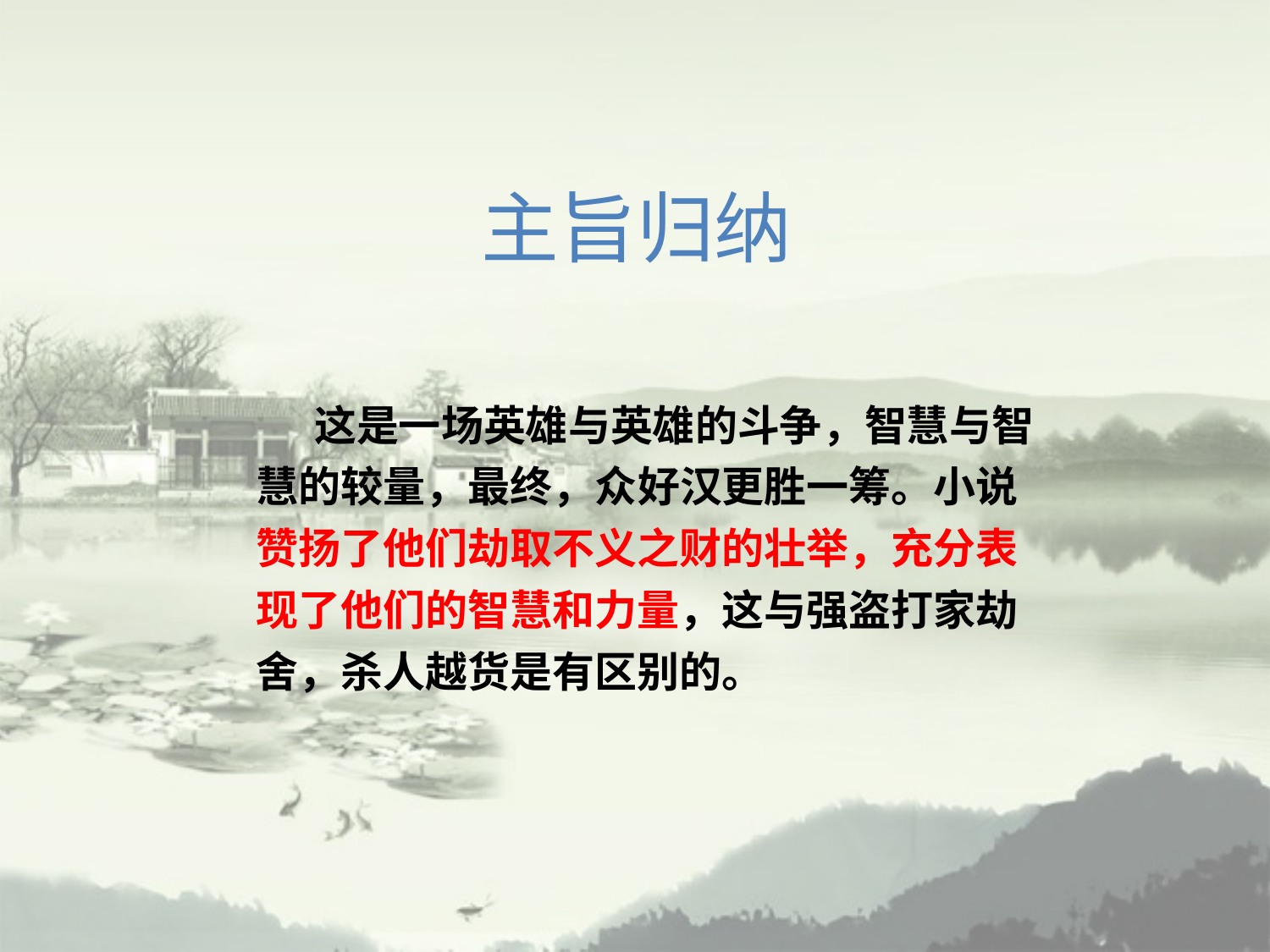

主旨归纳
     这是一场英雄与英雄的斗争，智慧与智慧的较量，最终，众好汉更胜一筹。小说赞扬了他们劫取不义之财的壮举，充分表现了他们的智慧和力量，这与强盗打家劫舍，杀人越货是有区别的。